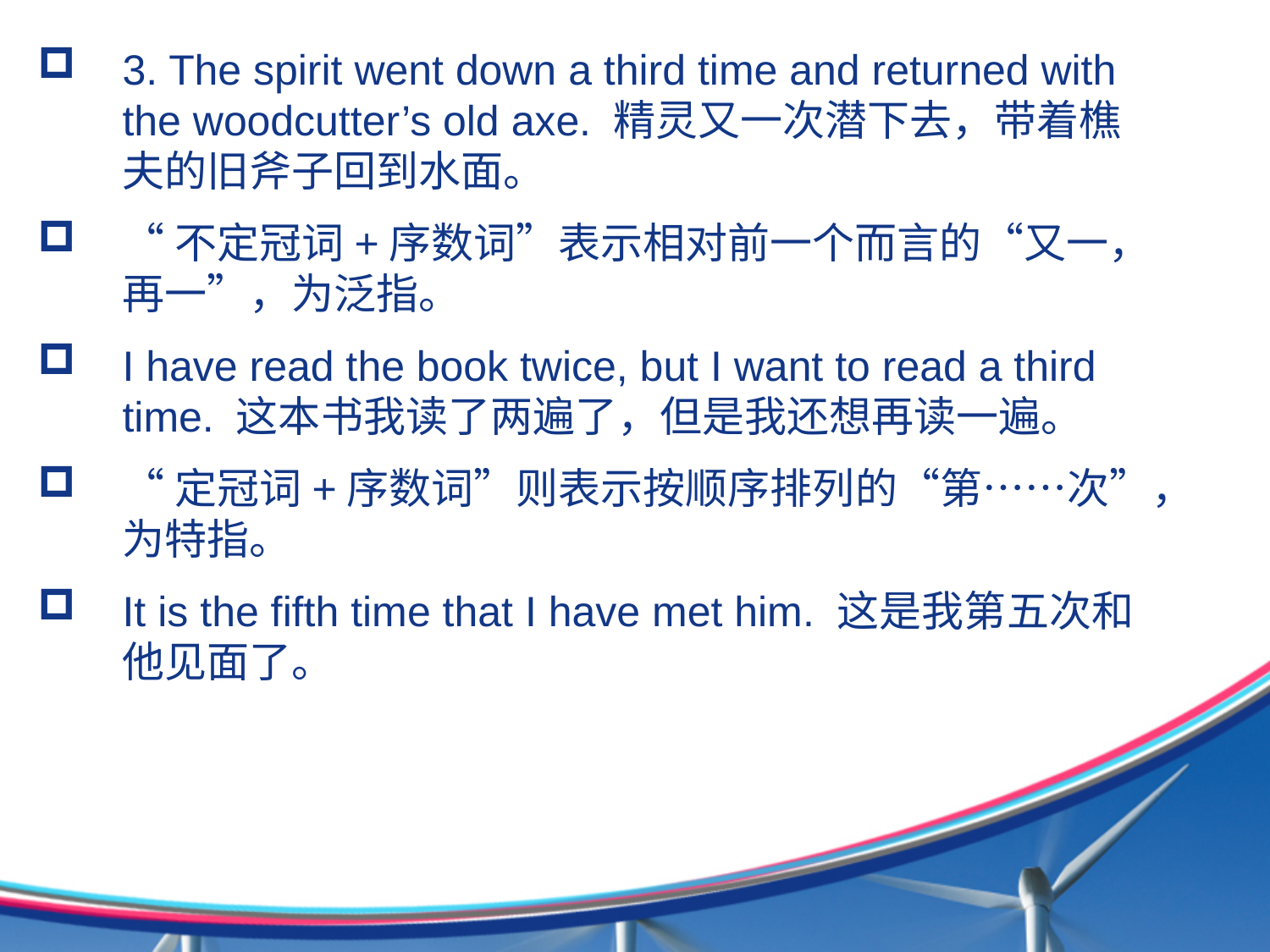

3. The spirit went down a third time and returned with the woodcutter’s old axe. 精灵又一次潜下去，带着樵夫的旧斧子回到水面。
“不定冠词+序数词”表示相对前一个而言的“又一，再一”，为泛指。
I have read the book twice, but I want to read a third time. 这本书我读了两遍了，但是我还想再读一遍。
“定冠词+序数词”则表示按顺序排列的“第……次”，为特指。
It is the fifth time that I have met him. 这是我第五次和他见面了。